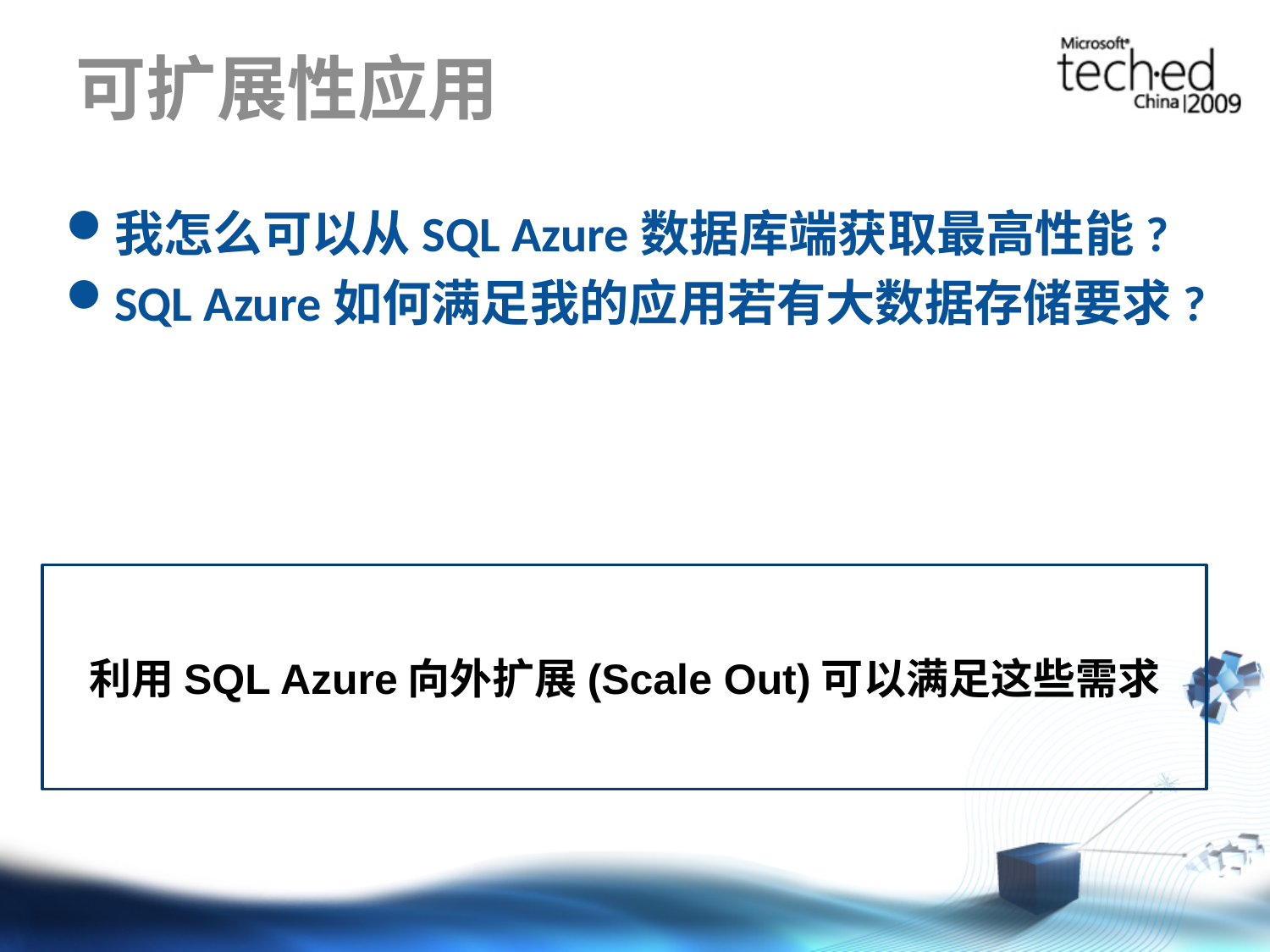

# 可扩展性应用
我怎么可以从SQL Azure数据库端获取最高性能?
SQL Azure如何满足我的应用若有大数据存储要求?
利用SQL Azure向外扩展(Scale Out)可以满足这些需求